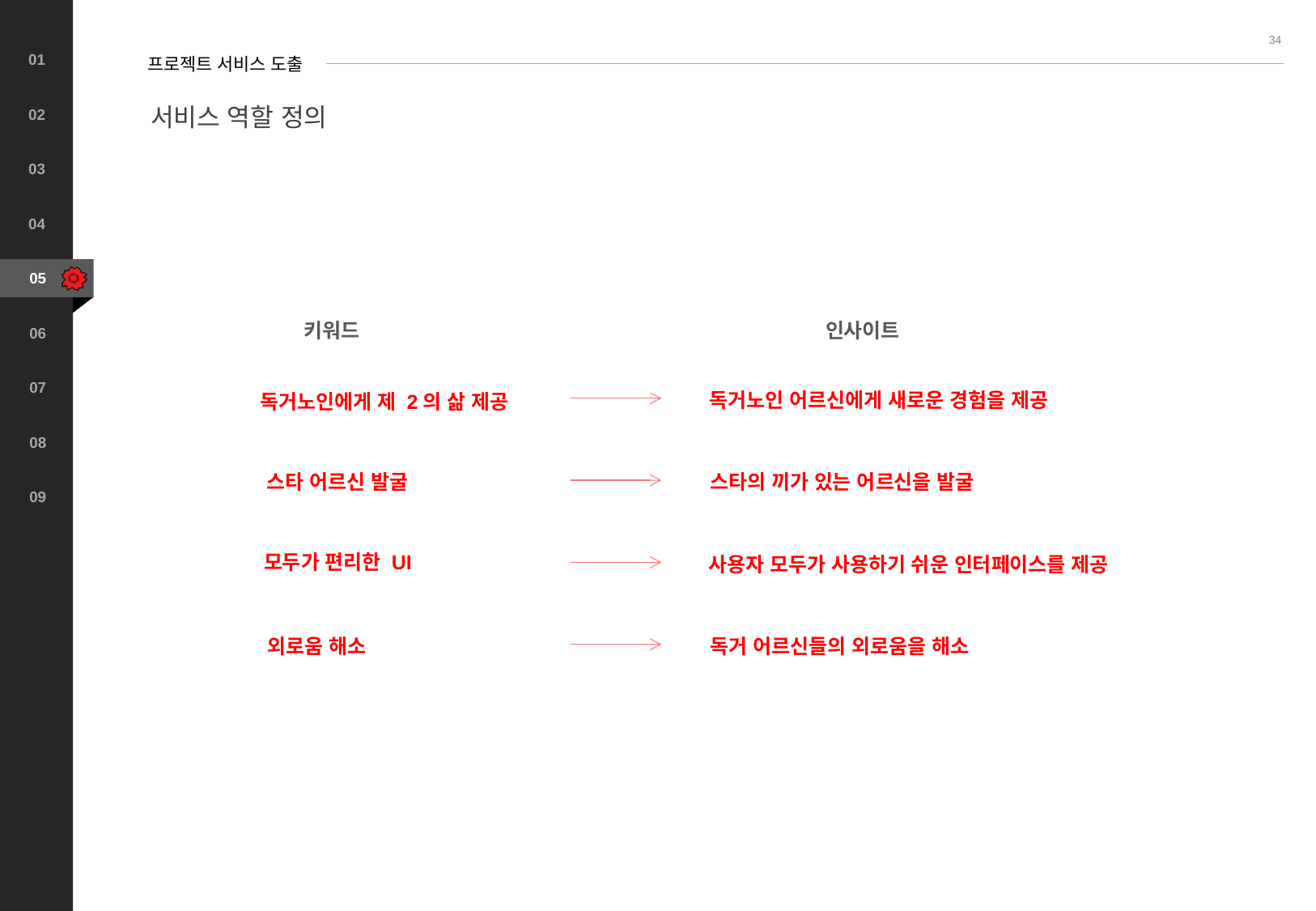

34
프로젝트 서비스 도출
서비스 역할 정의
키워드
인사이트
독거노인 어르신에게 새로운 경험을 제공
독거노인에게 제 2의 삶 제공
스타 어르신 발굴
스타의 끼가 있는 어르신을 발굴
모두가 편리한 UI
사용자 모두가 사용하기 쉬운 인터페이스를 제공
외로움 해소
독거 어르신들의 외로움을 해소